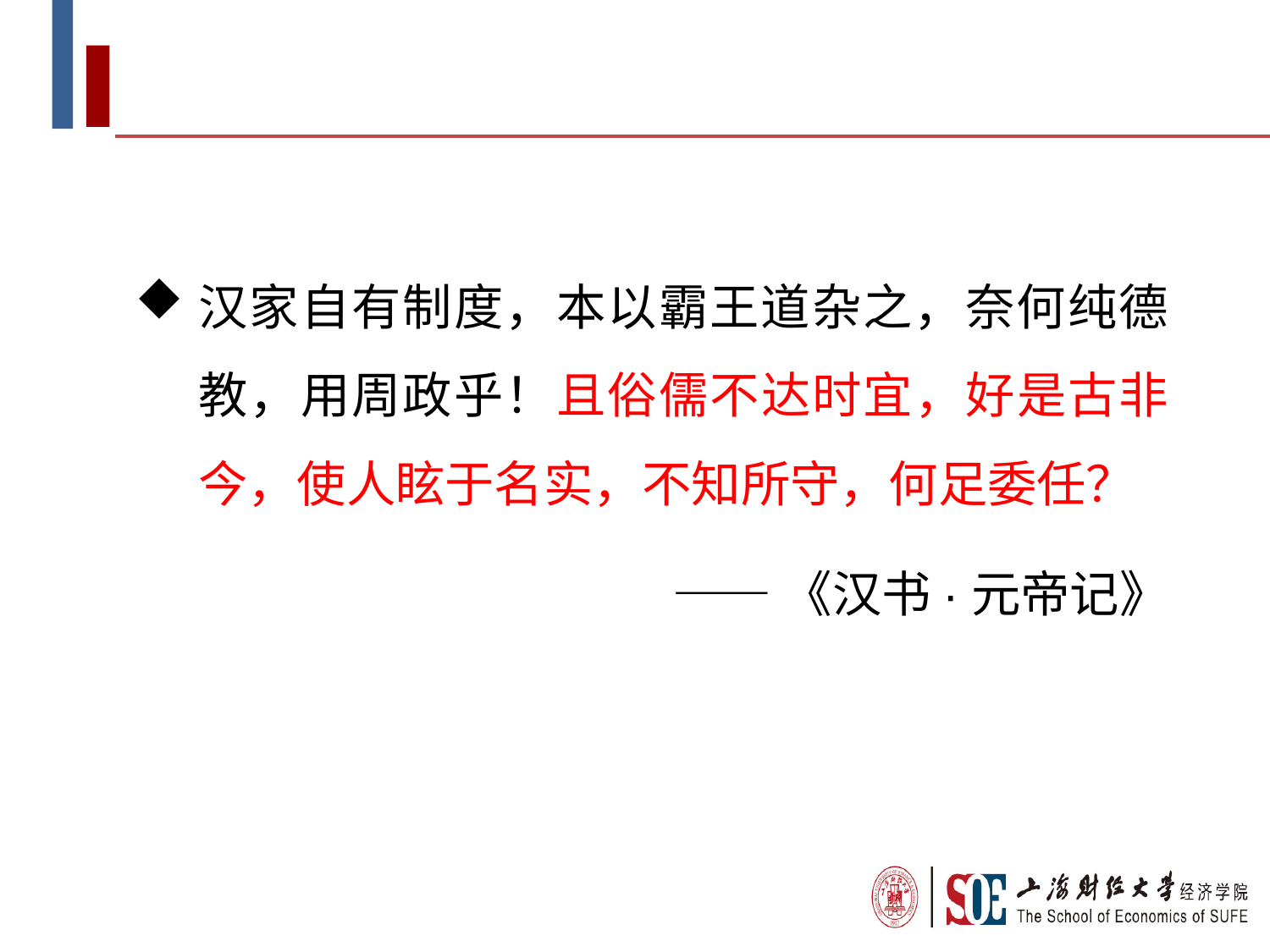

汉家自有制度，本以霸王道杂之，奈何纯德教，用周政乎！且俗儒不达时宜，好是古非今，使人眩于名实，不知所守，何足委任？
——《汉书·元帝记》